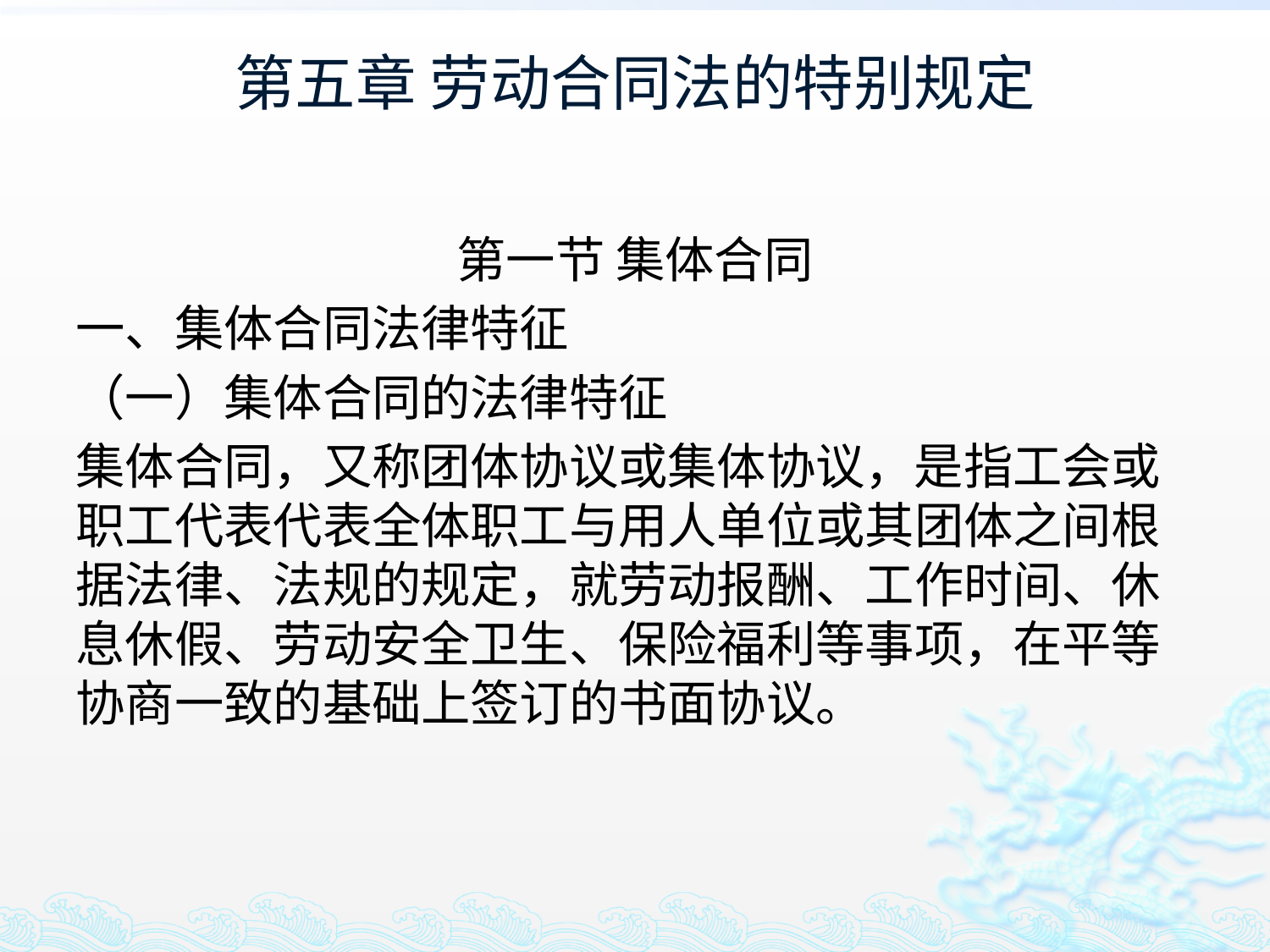

# 第五章 劳动合同法的特别规定
第一节 集体合同
一、集体合同法律特征
（一）集体合同的法律特征
集体合同，又称团体协议或集体协议，是指工会或职工代表代表全体职工与用人单位或其团体之间根据法律、法规的规定，就劳动报酬、工作时间、休息休假、劳动安全卫生、保险福利等事项，在平等协商一致的基础上签订的书面协议。